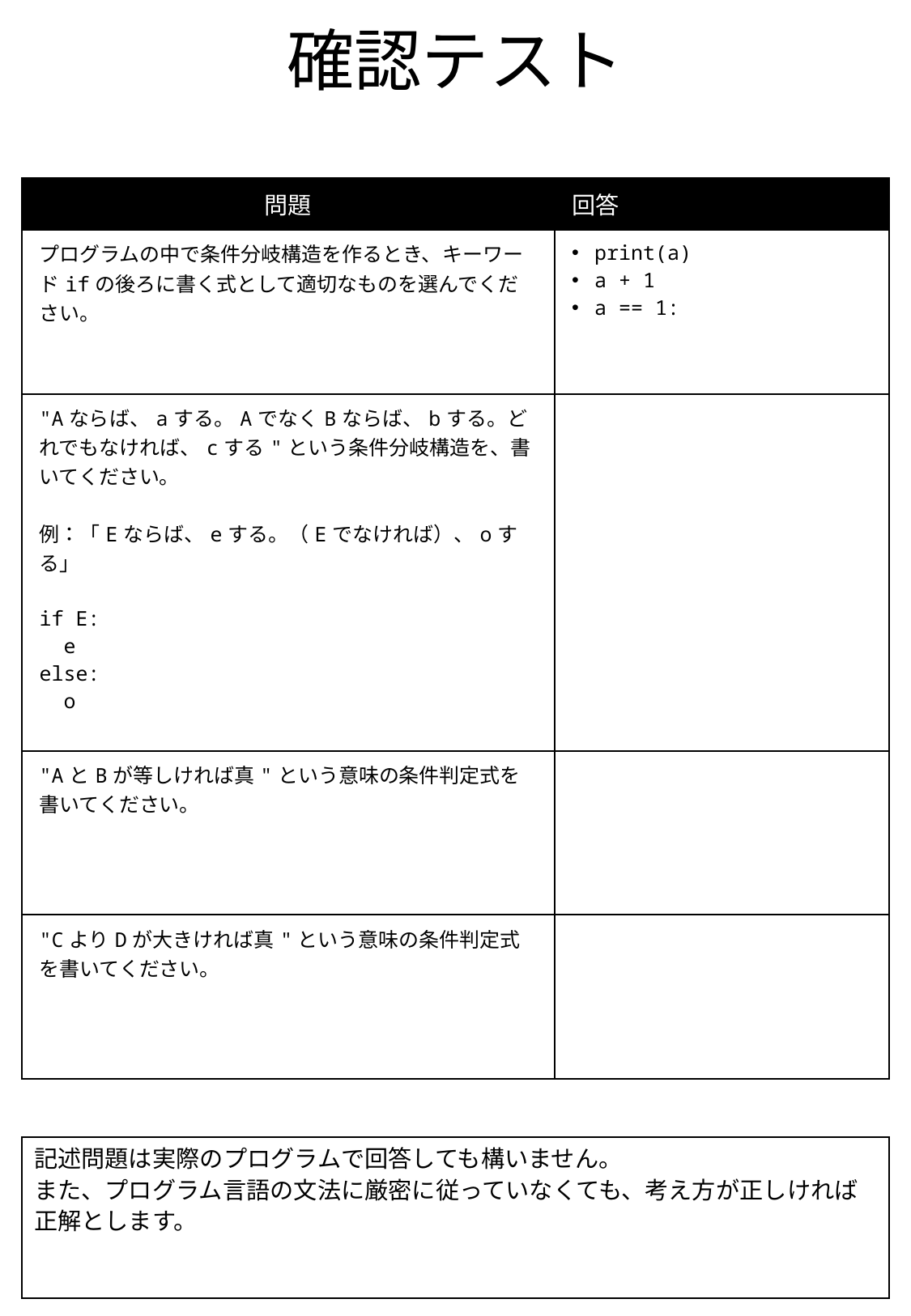

# 確認テスト
| 問題 | 回答 |
| --- | --- |
| プログラムの中で条件分岐構造を作るとき、キーワードifの後ろに書く式として適切なものを選んでください。 | print(a) a + 1 a == 1: |
| "Aならば、aする。AでなくBならば、bする。どれでもなければ、cする"という条件分岐構造を、書いてください。 例：「Eならば、eする。（Eでなければ）、oする」 if E: e else: o |  |
| "AとBが等しければ真"という意味の条件判定式を書いてください。 |  |
| "CよりDが大きければ真"という意味の条件判定式を書いてください。 |  |
記述問題は実際のプログラムで回答しても構いません。
また、プログラム言語の文法に厳密に従っていなくても、考え方が正しければ正解とします。